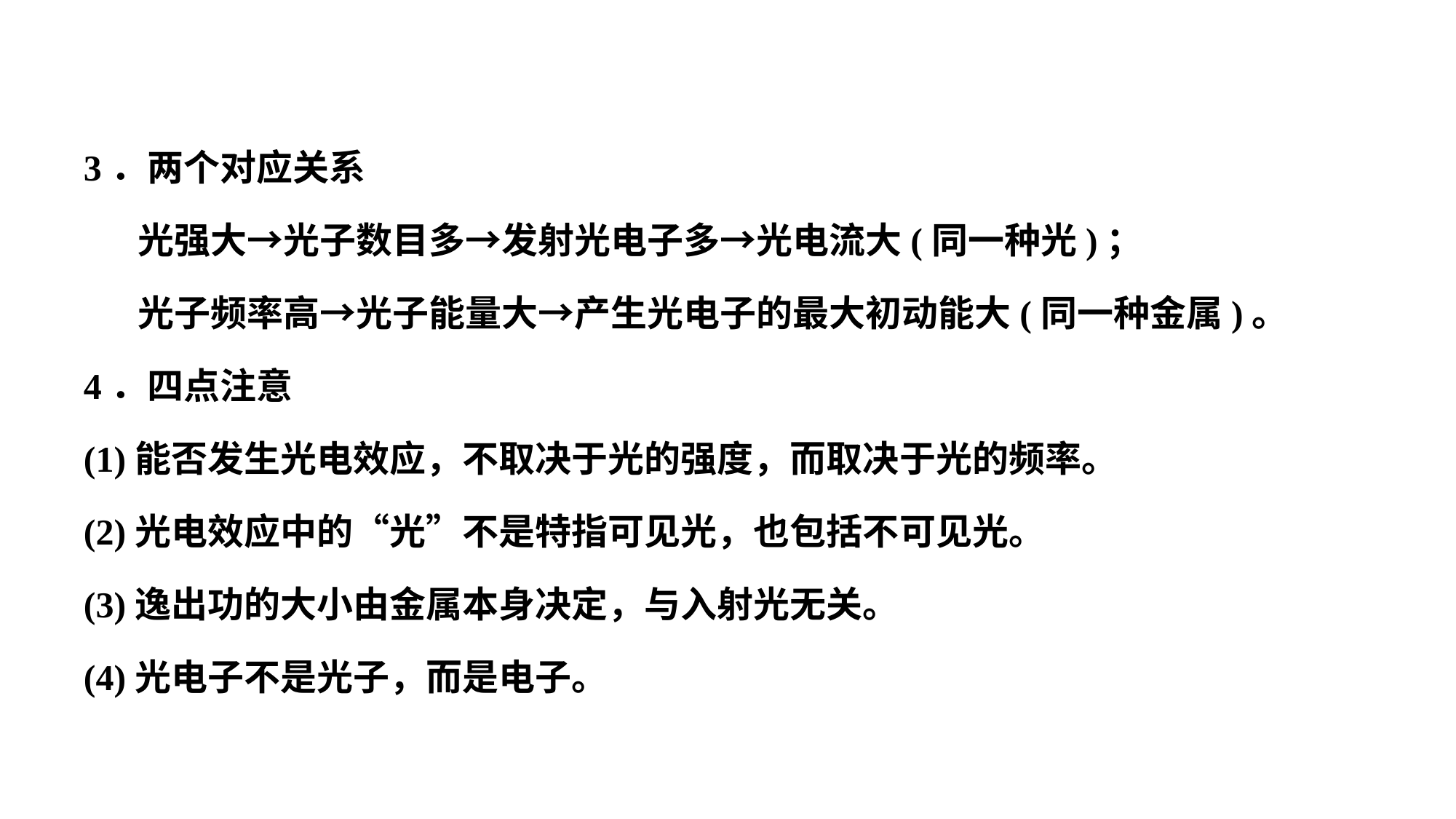

3．两个对应关系
	光强大→光子数目多→发射光电子多→光电流大(同一种光)；
	光子频率高→光子能量大→产生光电子的最大初动能大(同一种金属)。
4．四点注意
(1)能否发生光电效应，不取决于光的强度，而取决于光的频率。
(2)光电效应中的“光”不是特指可见光，也包括不可见光。
(3)逸出功的大小由金属本身决定，与入射光无关。
(4)光电子不是光子，而是电子。